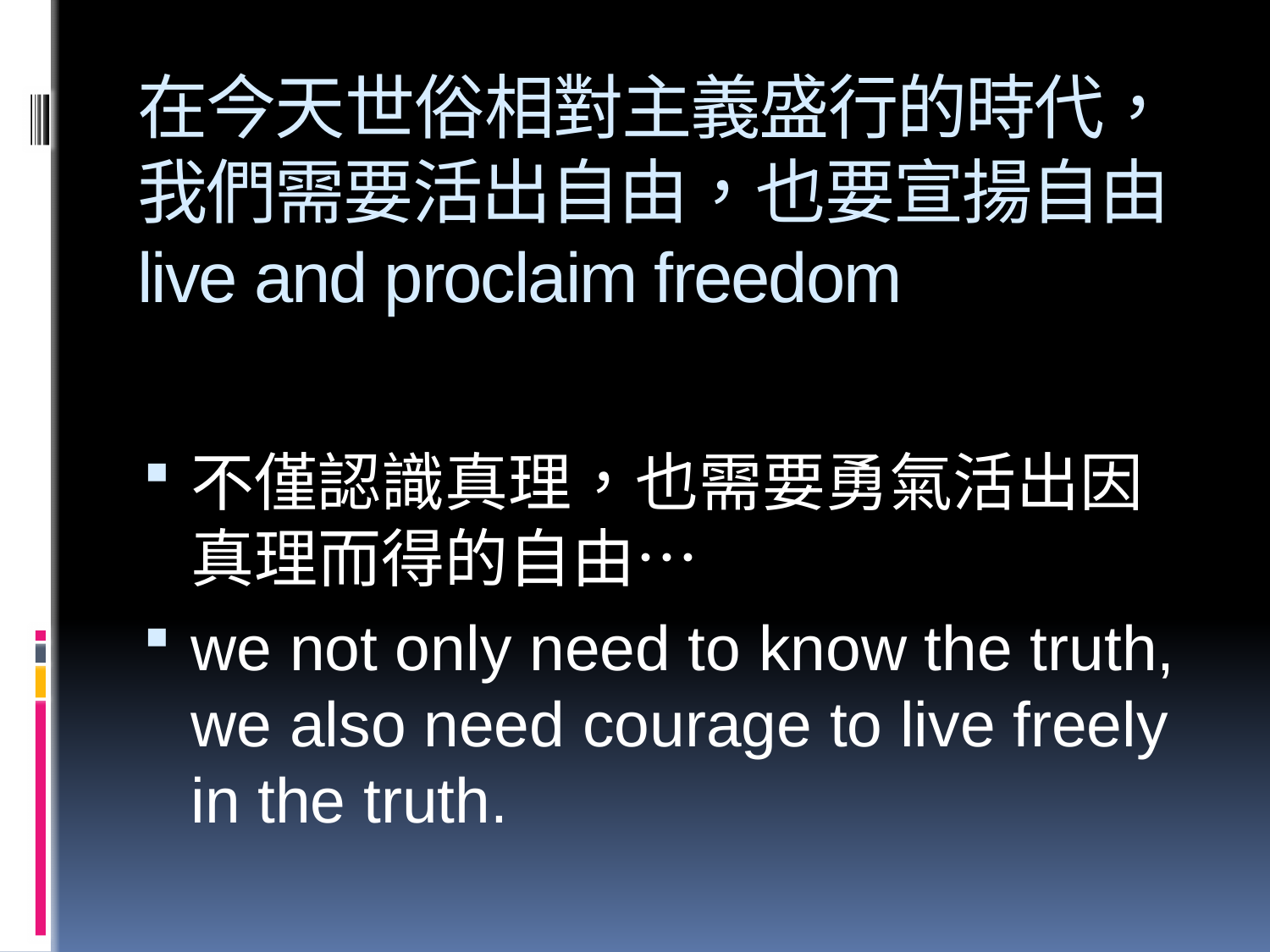

# 在今天世俗相對主義盛行的時代， 我們需要活出自由，也要宣揚自由 live and proclaim freedom
不僅認識真理，也需要勇氣活出因真理而得的自由…
we not only need to know the truth, we also need courage to live freely in the truth.